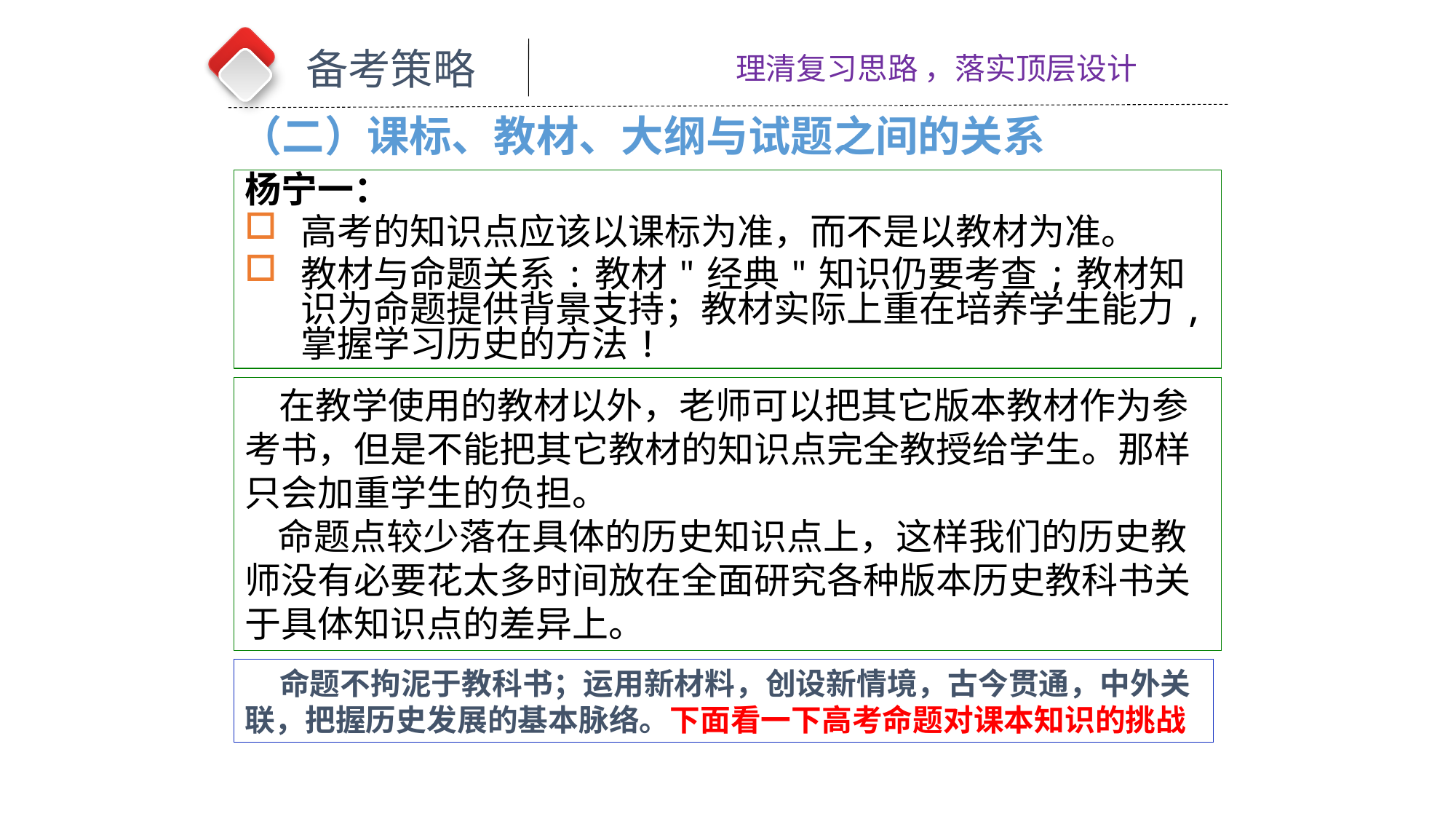

备考策略
理清复习思路 ，落实顶层设计

（二）课标、教材、大纲与试题之间的关系
杨宁一：
高考的知识点应该以课标为准，而不是以教材为准。
教材与命题关系:教材"经典"知识仍要考查;教材知识为命题提供背景支持；教材实际上重在培养学生能力,掌握学习历史的方法!

    在教学使用的教材以外，老师可以把其它版本教材作为参考书，但是不能把其它教材的知识点完全教授给学生。那样只会加重学生的负担。
   命题点较少落在具体的历史知识点上，这样我们的历史教师没有必要花太多时间放在全面研究各种版本历史教科书关于具体知识点的差异上。
    命题不拘泥于教科书；运用新材料，创设新情境，古今贯通，中外关联，把握历史发展的基本脉络。下面看一下高考命题对课本知识的挑战